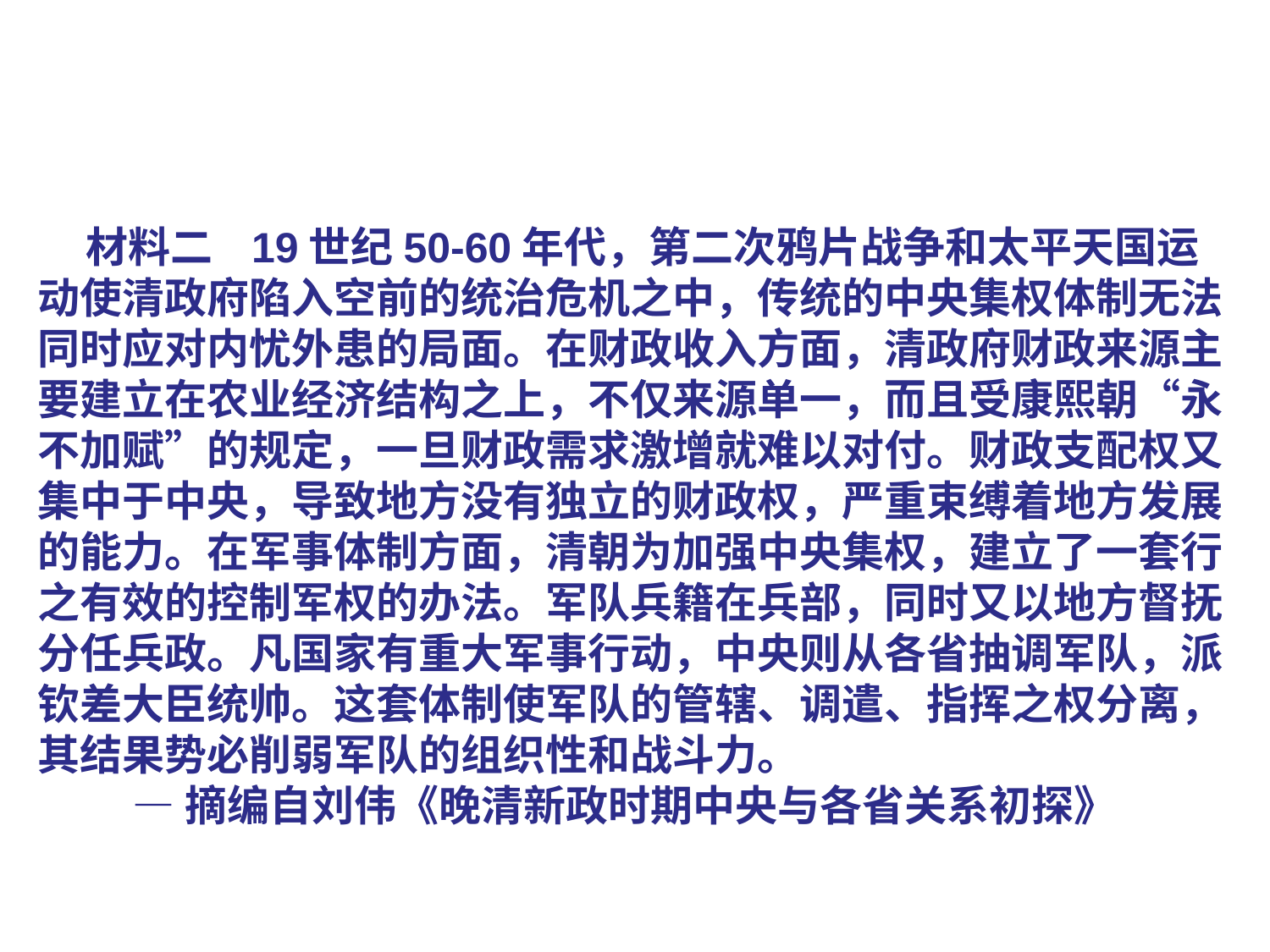

材料二   19世纪50-60年代，第二次鸦片战争和太平天国运
动使清政府陷入空前的统治危机之中，传统的中央集权体制无法
同时应对内忧外患的局面。在财政收入方面，清政府财政来源主
要建立在农业经济结构之上，不仅来源单一，而且受康熙朝“永
不加赋”的规定，一旦财政需求激增就难以对付。财政支配权又
集中于中央，导致地方没有独立的财政权，严重束缚着地方发展
的能力。在军事体制方面，清朝为加强中央集权，建立了一套行
之有效的控制军权的办法。军队兵籍在兵部，同时又以地方督抚
分任兵政。凡国家有重大军事行动，中央则从各省抽调军队，派
钦差大臣统帅。这套体制使军队的管辖、调遣、指挥之权分离，
其结果势必削弱军队的组织性和战斗力。
          —摘编自刘伟《晚清新政时期中央与各省关系初探》